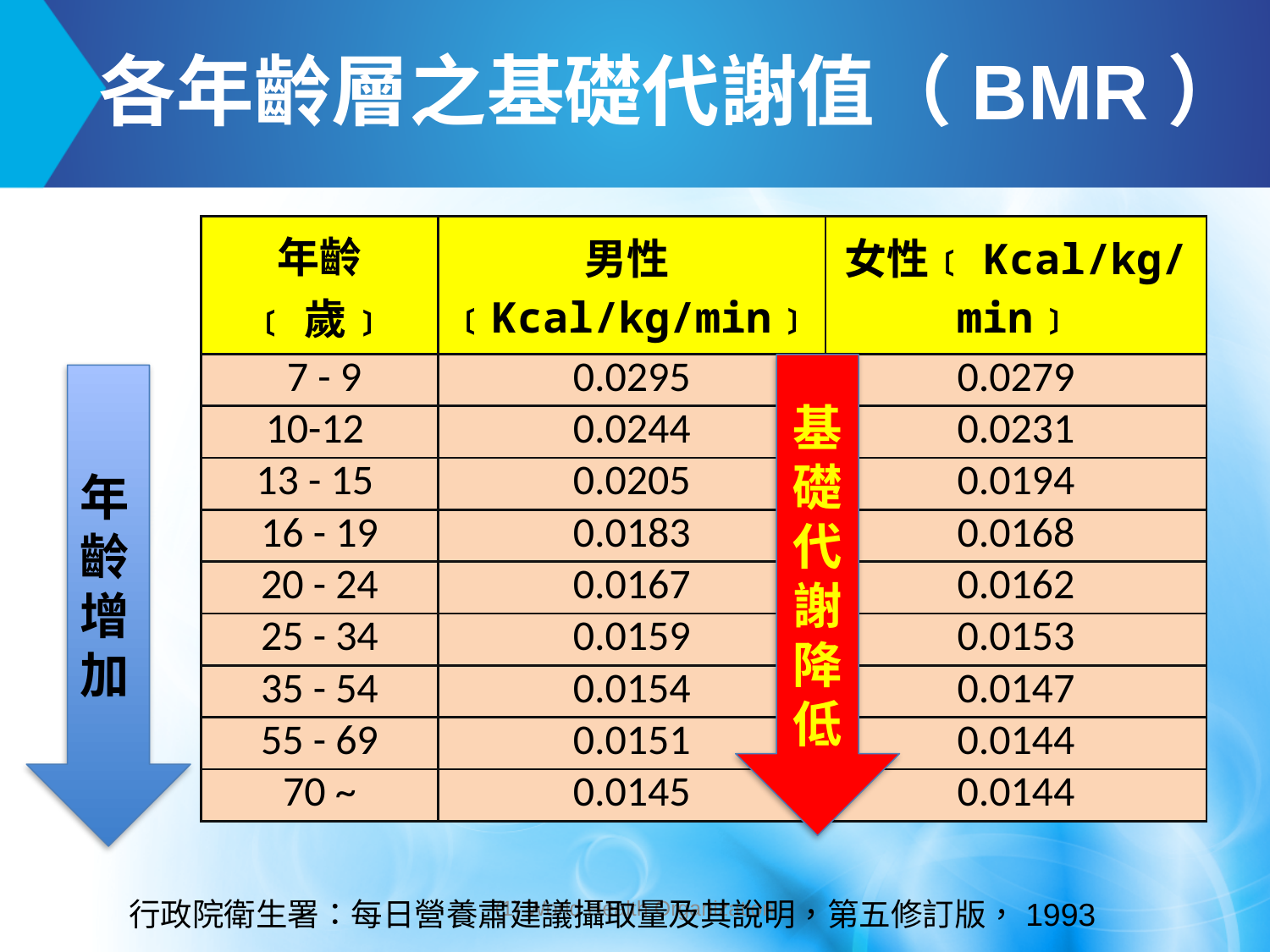

各年齡層之基礎代謝值（BMR）

| 年齡 ﹝歲﹞ | 男性  ﹝Kcal/kg/min﹞ | 女性﹝Kcal/kg/min﹞ |
| --- | --- | --- |
| 7 - 9 | 0.0295 | 0.0279 |
| 10-12 | 0.0244 | 0.0231 |
| 13 - 15 | 0.0205 | 0.0194 |
| 16 - 19 | 0.0183 | 0.0168 |
| 20 - 24 | 0.0167 | 0.0162 |
| 25 - 34 | 0.0159 | 0.0153 |
| 35 - 54 | 0.0154 | 0.0147 |
| 55 - 69 | 0.0151 | 0.0144 |
| 70 ~ | 0.0145 | 0.0144 |

基礎代謝降低

年齡增加
(1) World Health Organization
行政院衛生署：每日營養肅建議攝取量及其說明，第五修訂版，1993